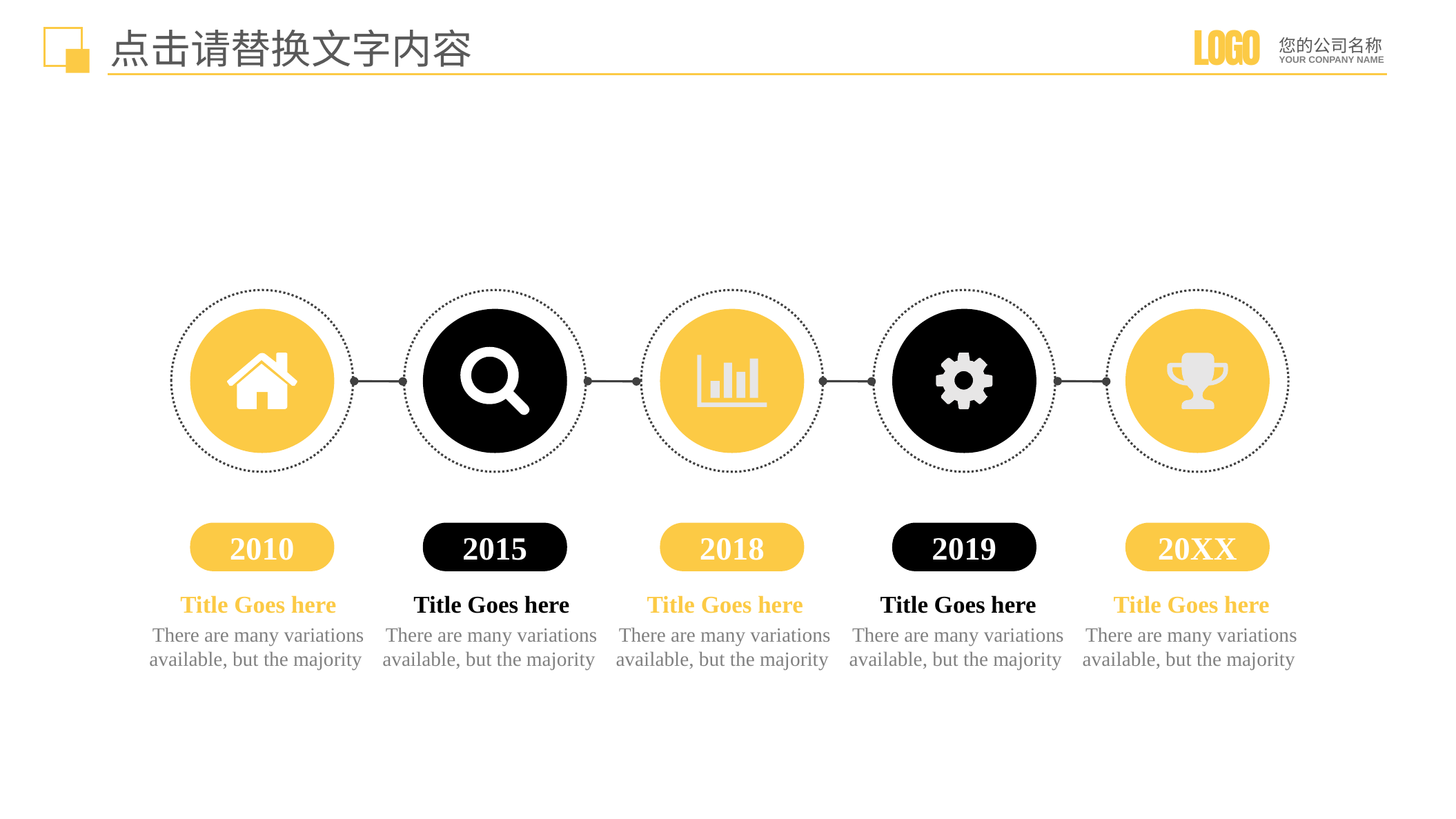

点击请替换文字内容

2010
2015
2018
2019
20XX
Title Goes here
There are many variations available, but the majority
Title Goes here
There are many variations available, but the majority
Title Goes here
There are many variations available, but the majority
Title Goes here
There are many variations available, but the majority
Title Goes here
There are many variations available, but the majority